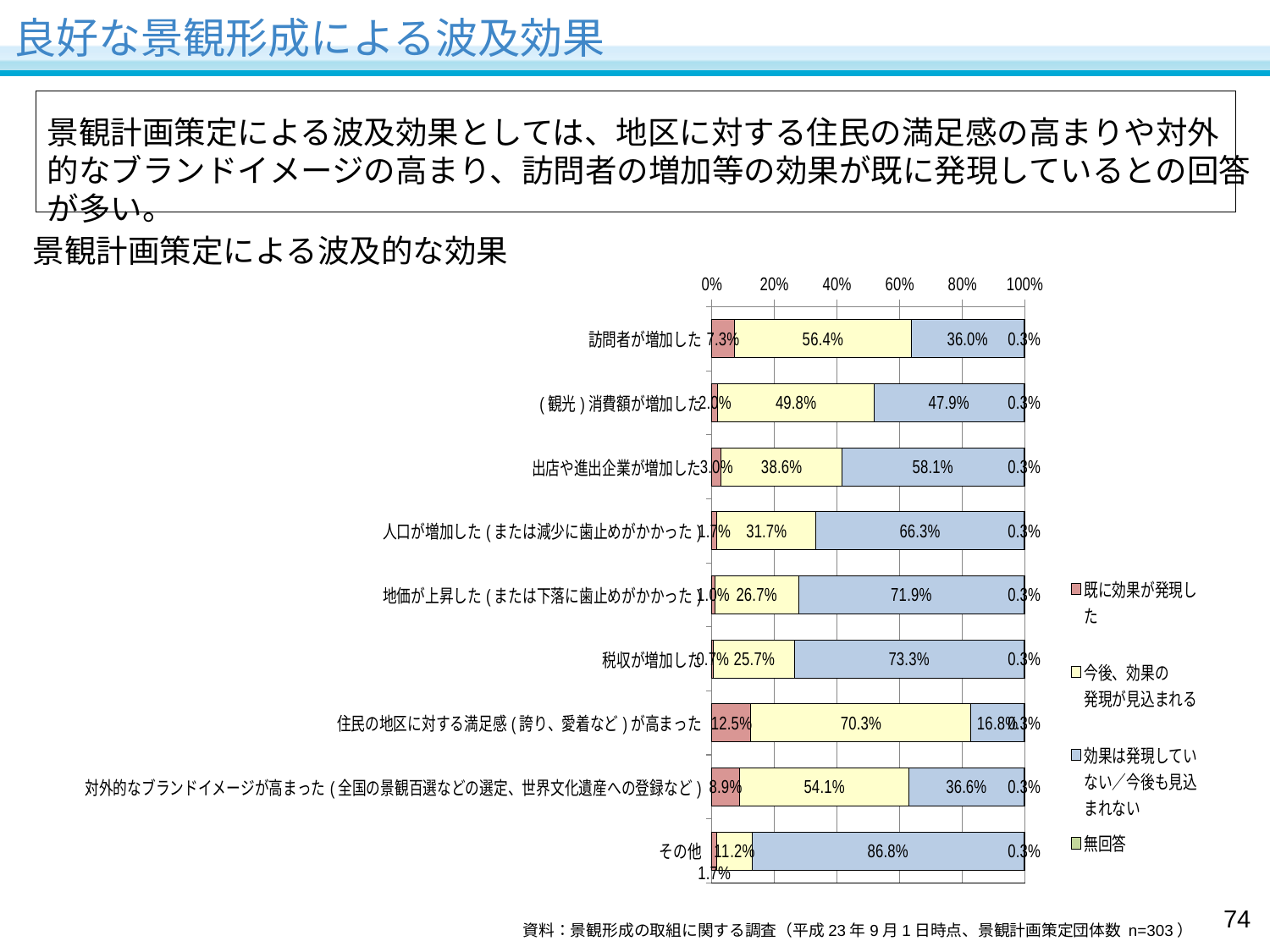

良好な景観形成による波及効果

景観計画策定による波及効果としては、地区に対する住民の満足感の高まりや対外的なブランドイメージの高まり、訪問者の増加等の効果が既に発現しているとの回答が多い。
景観計画策定による波及的な効果

### Chart

| Category | 既に効果が発現した
 | 今後、効果の
発現が見込まれる
 | 効果は発現していない／今後も見込まれない | 無回答 |
|---|---|---|---|---|
| 訪問者が増加した | 0.07260726072607261 | 0.5643564356435646 | 0.3597359735973598 | 0.0033003300330033012 |
| (観光)消費額が増加した | 0.019801980198020118 | 0.4983498349834989 | 0.47854785478547857 | 0.0033003300330033012 |
| 出店や進出企業が増加した | 0.029702970297029802 | 0.3861386138613863 | 0.5808580858085809 | 0.0033003300330033012 |
| 人口が増加した(または減少に歯止めがかかった) | 0.016501650165016774 | 0.3168316831683211 | 0.6633663366336636 | 0.0033003300330033012 |
| 地価が上昇した(または下落に歯止めがかかった) | 0.00990099009901002 | 0.26732673267327206 | 0.7194719471947196 | 0.0033003300330033012 |
| 税収が増加した | 0.006600660066006603 | 0.2574257425742578 | 0.7326732673267367 | 0.0033003300330033012 |
| 住民の地区に対する満足感(誇り、愛着など)が高まった | 0.1254125412541254 | 0.7029702970297139 | 0.1683168316831684 | 0.0033003300330033012 |
| 対外的なブランドイメージが高まった(全国の景観百選などの選定、世界文化遺産への登録など) | 0.08910891089108974 | 0.5412541254125406 | 0.3663366336633664 | 0.0033003300330033012 |
| その他 | 0.016501650165016774 | 0.11221122112211222 | 0.8679867986798678 | 0.0033003300330033012 |
74
資料：景観形成の取組に関する調査（平成23年9月1日時点、景観計画策定団体数 n=303）